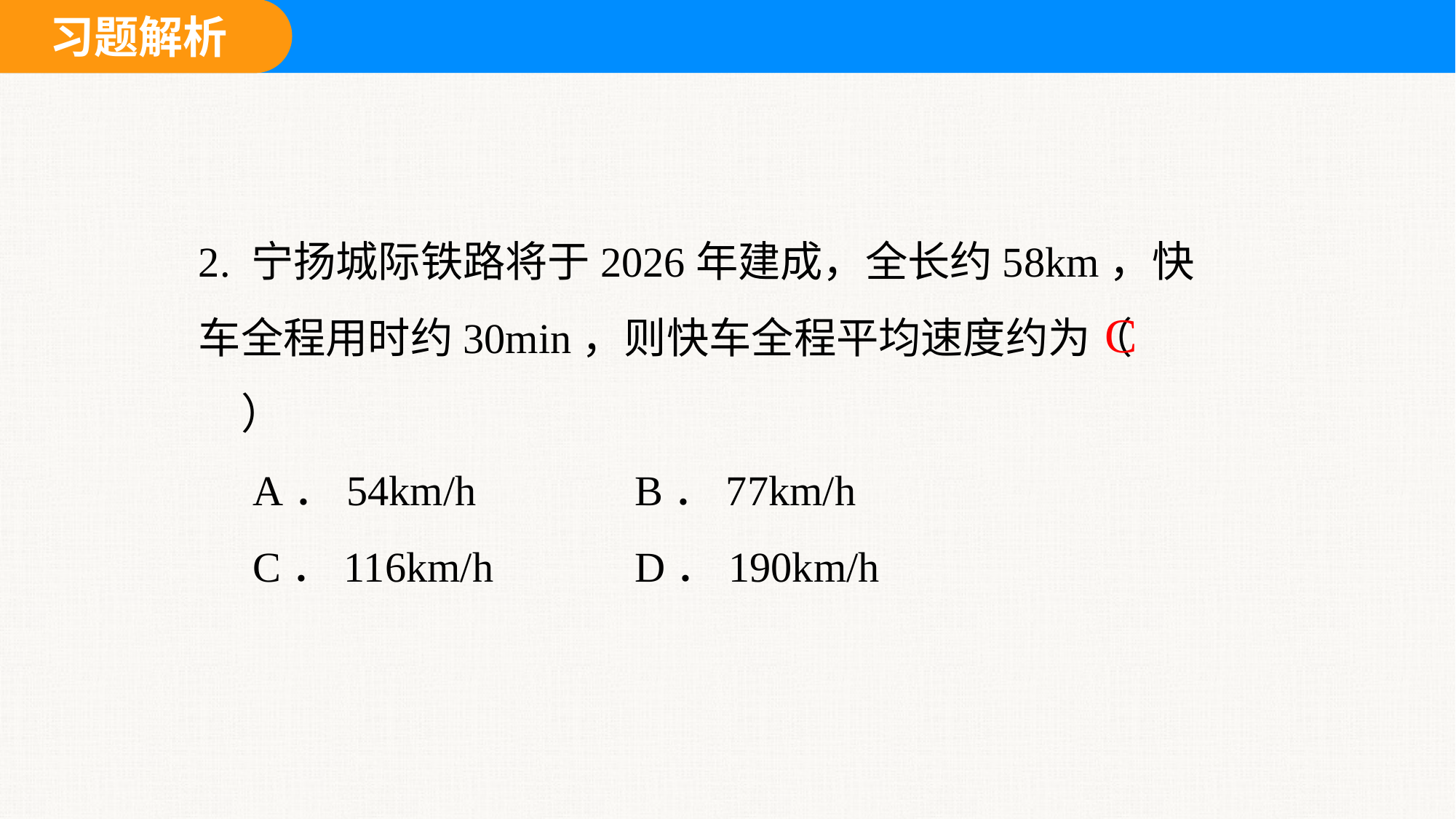

2. 宁扬城际铁路将于2026年建成，全长约58km，快车全程用时约30min，则快车全程平均速度约为（　　）
A．54km/h		B．77km/h
C．116km/h		D．190km/h
C